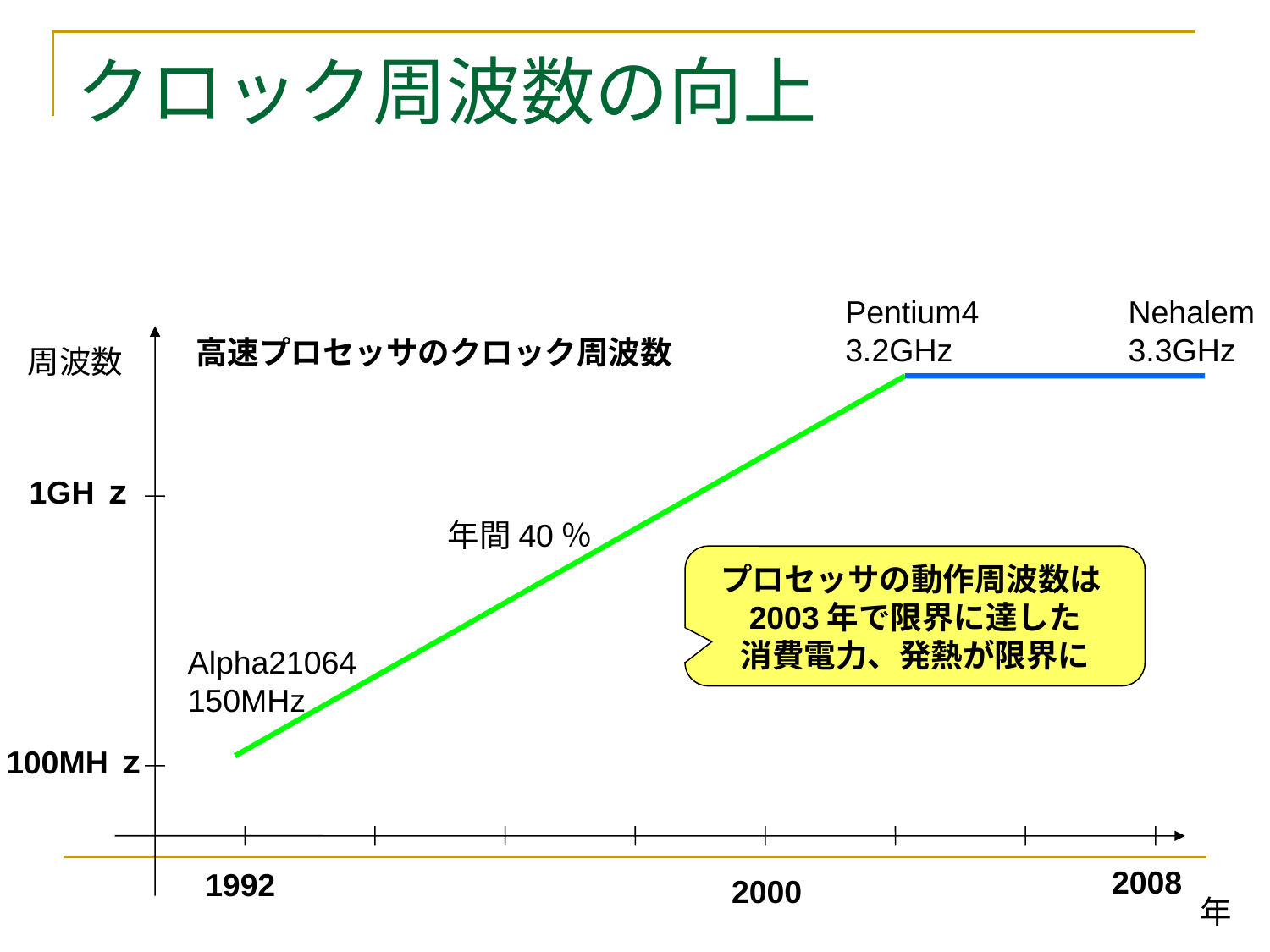

# クロック周波数の向上
Pentium4
3.2GHz
Nehalem
3.3GHz

高速プロセッサのクロック周波数
周波数

1GHｚ

年間40％
プロセッサの動作周波数は2003年で限界に達した
消費電力、発熱が限界に
Alpha21064
150MHz
100MHｚ

2008
1992
2000
年